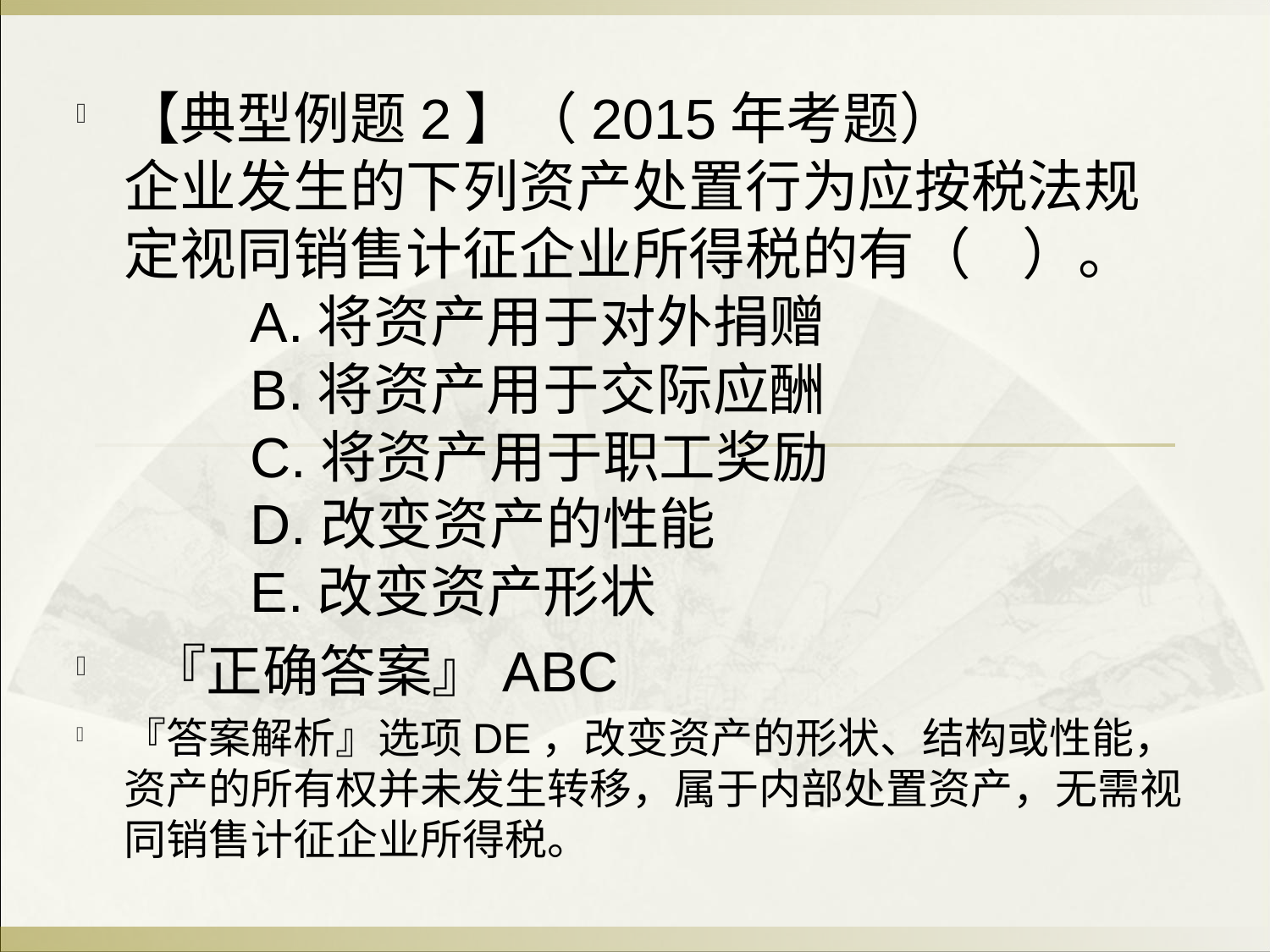

【典型例题2】（2015年考题）
企业发生的下列资产处置行为应按税法规定视同销售计征企业所得税的有（    ）。
　　A.将资产用于对外捐赠
　　B.将资产用于交际应酬
　　C.将资产用于职工奖励
　　D.改变资产的性能
　　E.改变资产形状
 『正确答案』ABC
『答案解析』选项DE，改变资产的形状、结构或性能，资产的所有权并未发生转移，属于内部处置资产，无需视同销售计征企业所得税。